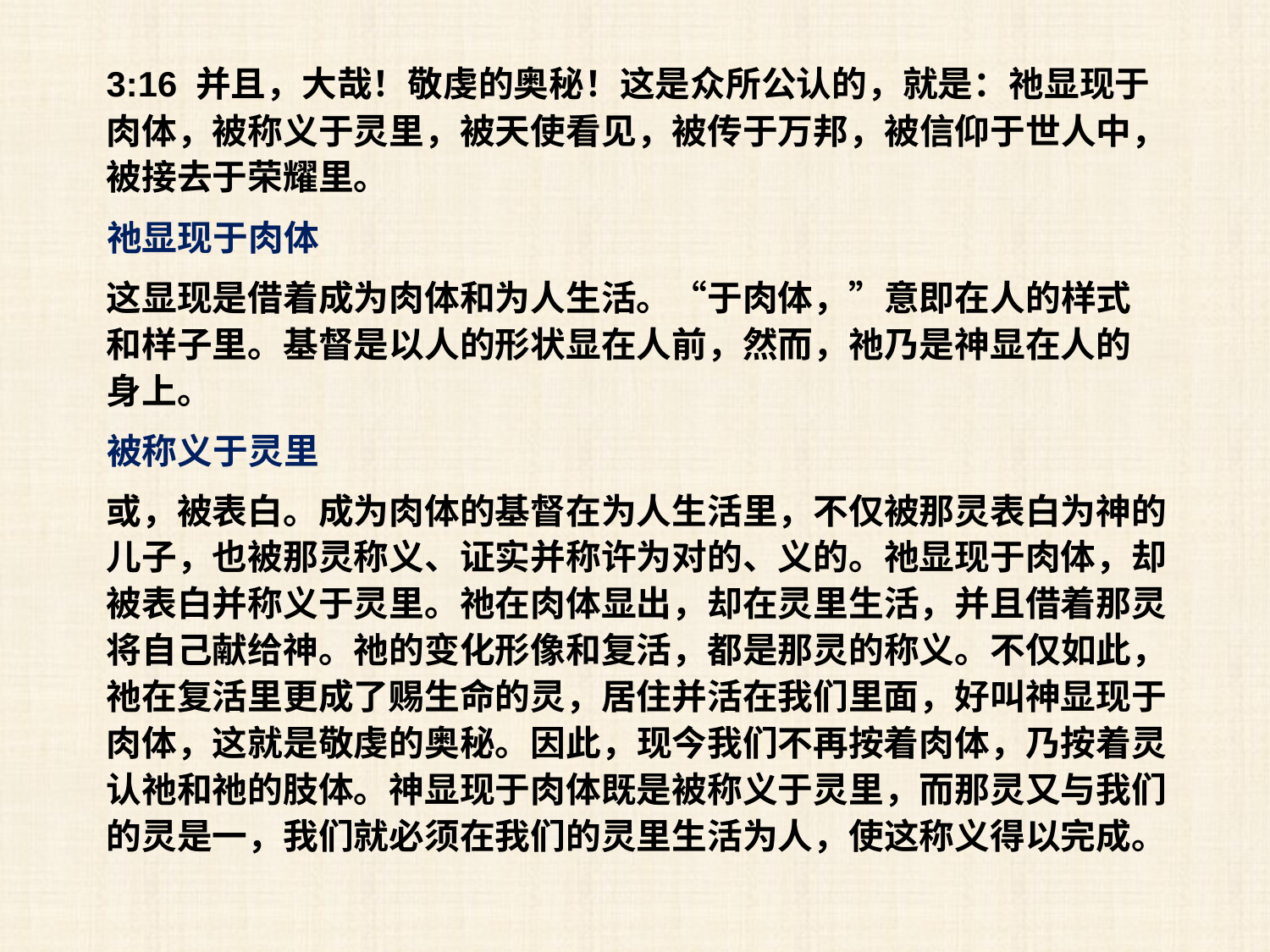

3:16 并且，大哉！敬虔的奥秘！这是众所公认的，就是：祂显现于肉体，被称义于灵里，被天使看见，被传于万邦，被信仰于世人中，被接去于荣耀里。
祂显现于肉体
这显现是借着成为肉体和为人生活。“于肉体，”意即在人的样式和样子里。基督是以人的形状显在人前，然而，祂乃是神显在人的身上。
被称义于灵里
或，被表白。成为肉体的基督在为人生活里，不仅被那灵表白为神的儿子，也被那灵称义、证实并称许为对的、义的。祂显现于肉体，却被表白并称义于灵里。祂在肉体显出，却在灵里生活，并且借着那灵将自己献给神。祂的变化形像和复活，都是那灵的称义。不仅如此，祂在复活里更成了赐生命的灵，居住并活在我们里面，好叫神显现于肉体，这就是敬虔的奥秘。因此，现今我们不再按着肉体，乃按着灵认祂和祂的肢体。神显现于肉体既是被称义于灵里，而那灵又与我们的灵是一，我们就必须在我们的灵里生活为人，使这称义得以完成。